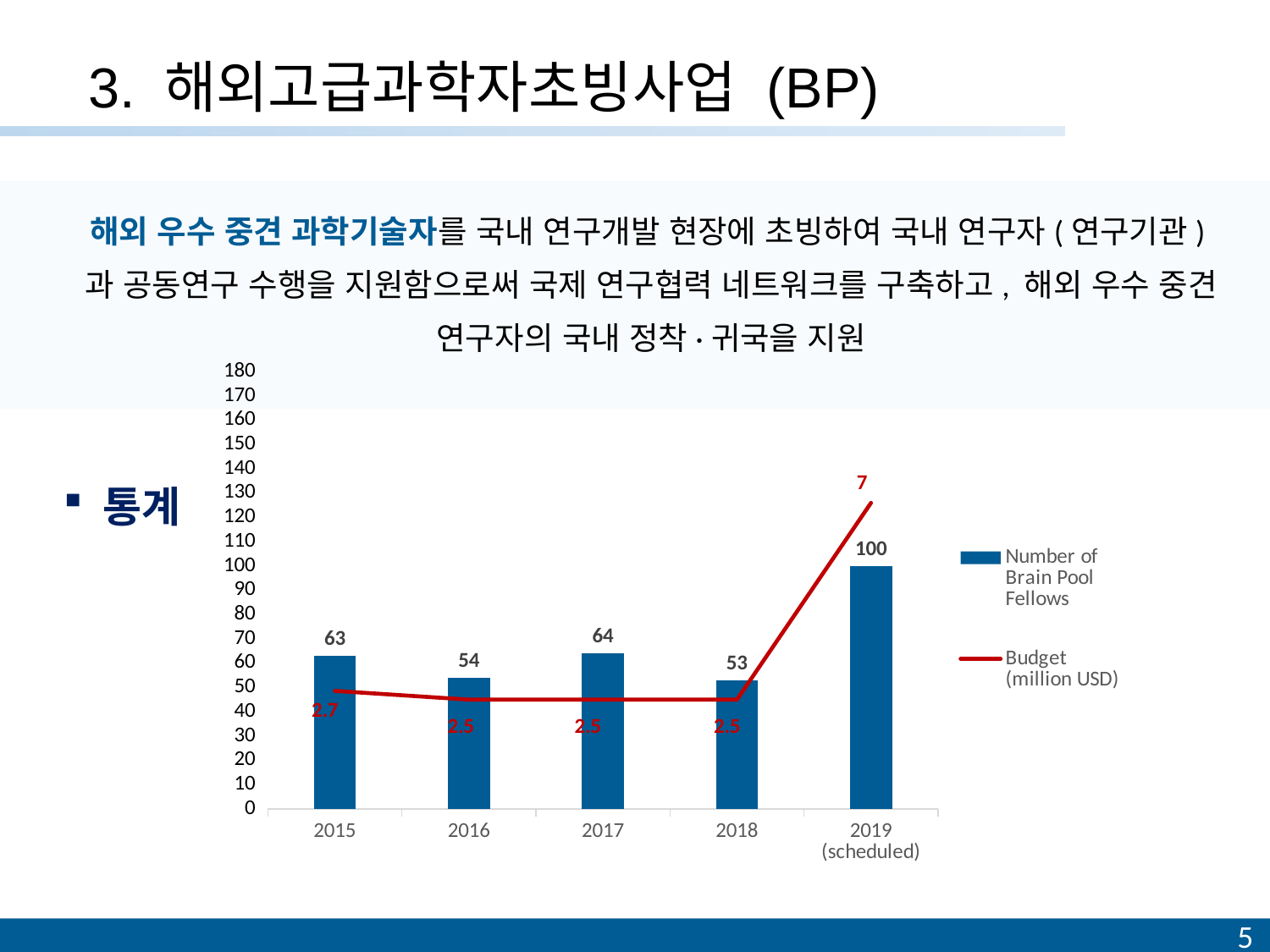

# 3. 해외고급과학자초빙사업 (BP)

해외 우수 중견 과학기술자를 국내 연구개발 현장에 초빙하여 국내 연구자(연구기관)과 공동연구 수행을 지원함으로써 국제 연구협력 네트워크를 구축하고, 해외 우수 중견 연구자의 국내 정착·귀국을 지원

### Chart

| Category | Number of Brain Pool Fellows | Budget
(million USD) |
|---|---|---|
| 2015 | 63.0 | 2.7 |
| 2016 | 54.0 | 2.5 |
| 2017 | 64.0 | 2.5 |
| 2018 | 53.0 | 2.5 |
| 2019
(scheduled) | 100.0 | 7.0 |
통계
5